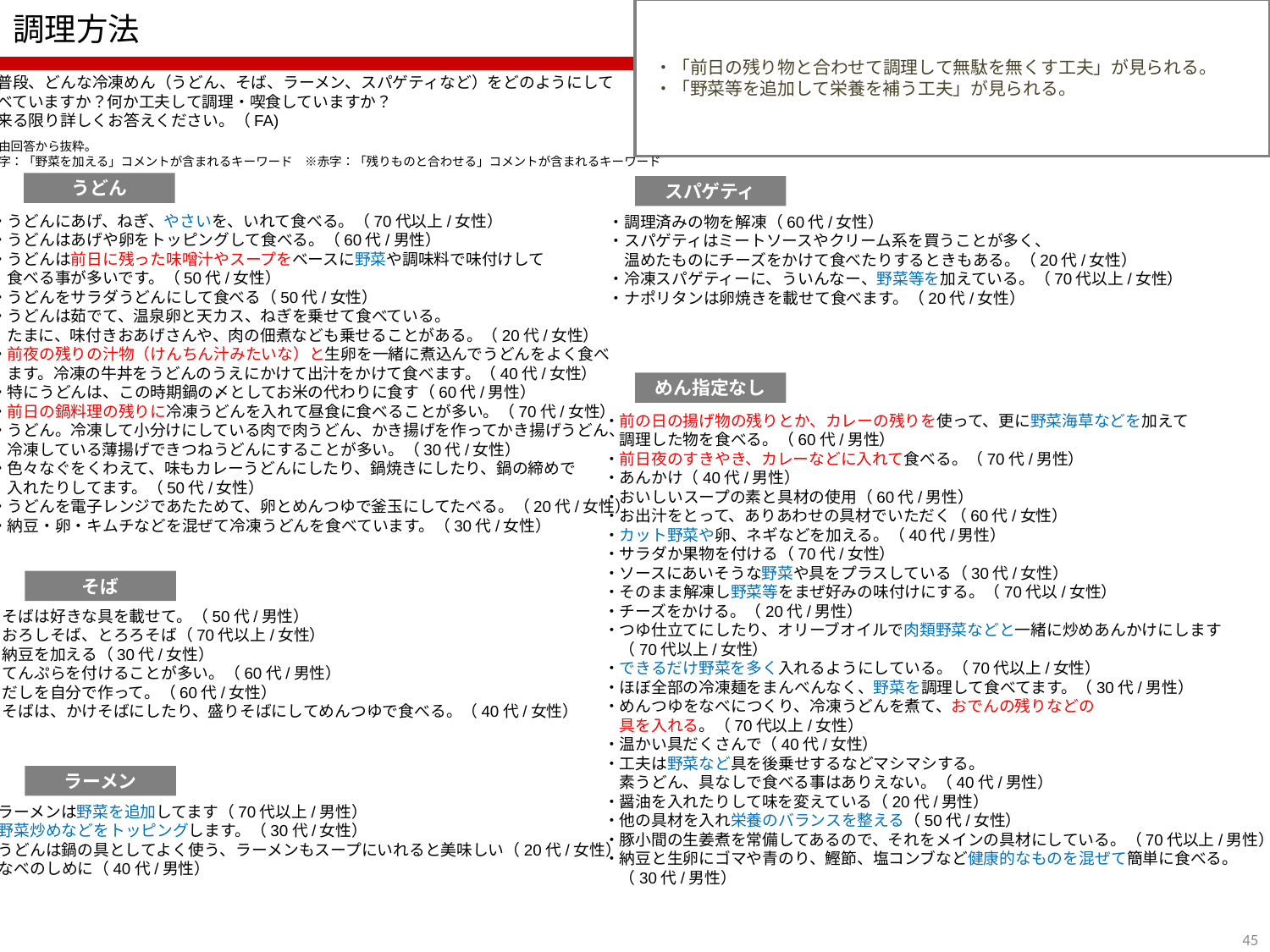

・「前日の残り物と合わせて調理して無駄を無くす工夫」が見られる。
・「野菜等を追加して栄養を補う工夫」が見られる。
# 調理方法
Q：普段、どんな冷凍めん（うどん、そば、ラーメン、スパゲティなど）をどのようにして
　食べていますか？何か工夫して調理・喫食していますか？
　出来る限り詳しくお答えください。（FA)
※自由回答から抜粋。
※青字：「野菜を加える」コメントが含まれるキーワード　※赤字：「残りものと合わせる」コメントが含まれるキーワード
うどん
スパゲティ
・うどんにあげ、ねぎ、やさいを、いれて食べる。（70代以上/女性）
・うどんはあげや卵をトッピングして食べる。（60代/男性）
・うどんは前日に残った味噌汁やスープをベースに野菜や調味料で味付けして
　食べる事が多いです。（50代/女性）
・うどんをサラダうどんにして食べる（50代/女性）
・うどんは茹でて、温泉卵と天カス、ねぎを乗せて食べている。
　たまに、味付きおあげさんや、肉の佃煮なども乗せることがある。（20代/女性）
・前夜の残りの汁物（けんちん汁みたいな）と生卵を一緒に煮込んでうどんをよく食べ
　ます。冷凍の牛丼をうどんのうえにかけて出汁をかけて食べます。（40代/女性）
・特にうどんは、この時期鍋の〆としてお米の代わりに食す（60代/男性）
・前日の鍋料理の残りに冷凍うどんを入れて昼食に食べることが多い。（70代/女性）
・うどん。冷凍して小分けにしている肉で肉うどん、かき揚げを作ってかき揚げうどん、
　冷凍している薄揚げできつねうどんにすることが多い。（30代/女性）
・色々なぐをくわえて、味もカレーうどんにしたり、鍋焼きにしたり、鍋の締めで
　入れたりしてます。（50代/女性）
・うどんを電子レンジであたためて、卵とめんつゆで釜玉にしてたべる。（20代/女性）
・納豆・卵・キムチなどを混ぜて冷凍うどんを食べています。（30代/女性）
・調理済みの物を解凍（60代/女性）
・スパゲティはミートソースやクリーム系を買うことが多く、
　温めたものにチーズをかけて食べたりするときもある。（20代/女性）
・冷凍スパゲティーに、ういんなー、野菜等を加えている。（70代以上/女性）
・ナポリタンは卵焼きを載せて食べます。（20代/女性）
めん指定なし
・前の日の揚げ物の残りとか、カレーの残りを使って、更に野菜海草などを加えて
　調理した物を食べる。（60代/男性）
・前日夜のすきやき、カレーなどに入れて食べる。（70代/男性）
・あんかけ（40代/男性）
・おいしいスープの素と具材の使用（60代/男性）
・お出汁をとって、ありあわせの具材でいただく（60代/女性）
・カット野菜や卵、ネギなどを加える。（40代/男性）
・サラダか果物を付ける（70代/女性）
・ソースにあいそうな野菜や具をプラスしている（30代/女性）
・そのまま解凍し野菜等をまぜ好みの味付けにする。（70代以/女性）
・チーズをかける。（20代/男性）
・つゆ仕立てにしたり、オリーブオイルで肉類野菜などと一緒に炒めあんかけにします
　（70代以上/女性）
・できるだけ野菜を多く入れるようにしている。（70代以上/女性）
・ほぼ全部の冷凍麺をまんべんなく、野菜を調理して食べてます。（30代/男性）
・めんつゆをなべにつくり、冷凍うどんを煮て、おでんの残りなどの
　具を入れる。（70代以上/女性）
・温かい具だくさんで（40代/女性）
・工夫は野菜など具を後乗せするなどマシマシする。
　素うどん、具なしで食べる事はありえない。（40代/男性）
・醤油を入れたりして味を変えている（20代/男性）
・他の具材を入れ栄養のバランスを整える（50代/女性）
・豚小間の生姜煮を常備してあるので、それをメインの具材にしている。（70代以上/男性）
・納豆と生卵にゴマや青のり、鰹節、塩コンブなど健康的なものを混ぜて簡単に食べる。
　（30代/男性）
そば
・そばは好きな具を載せて。（50代/男性）
・おろしそば、とろろそば（70代以上/女性）
・納豆を加える（30代/女性）
・てんぷらを付けることが多い。（60代/男性）
・だしを自分で作って。（60代/女性）
・そばは、かけそばにしたり、盛りそばにしてめんつゆで食べる。（40代/女性）
ラーメン
・ラーメンは野菜を追加してます（70代以上/男性）
・野菜炒めなどをトッピングします。（30代/女性）
・うどんは鍋の具としてよく使う、ラーメンもスープにいれると美味しい（20代/女性）
・なべのしめに（40代/男性）
45